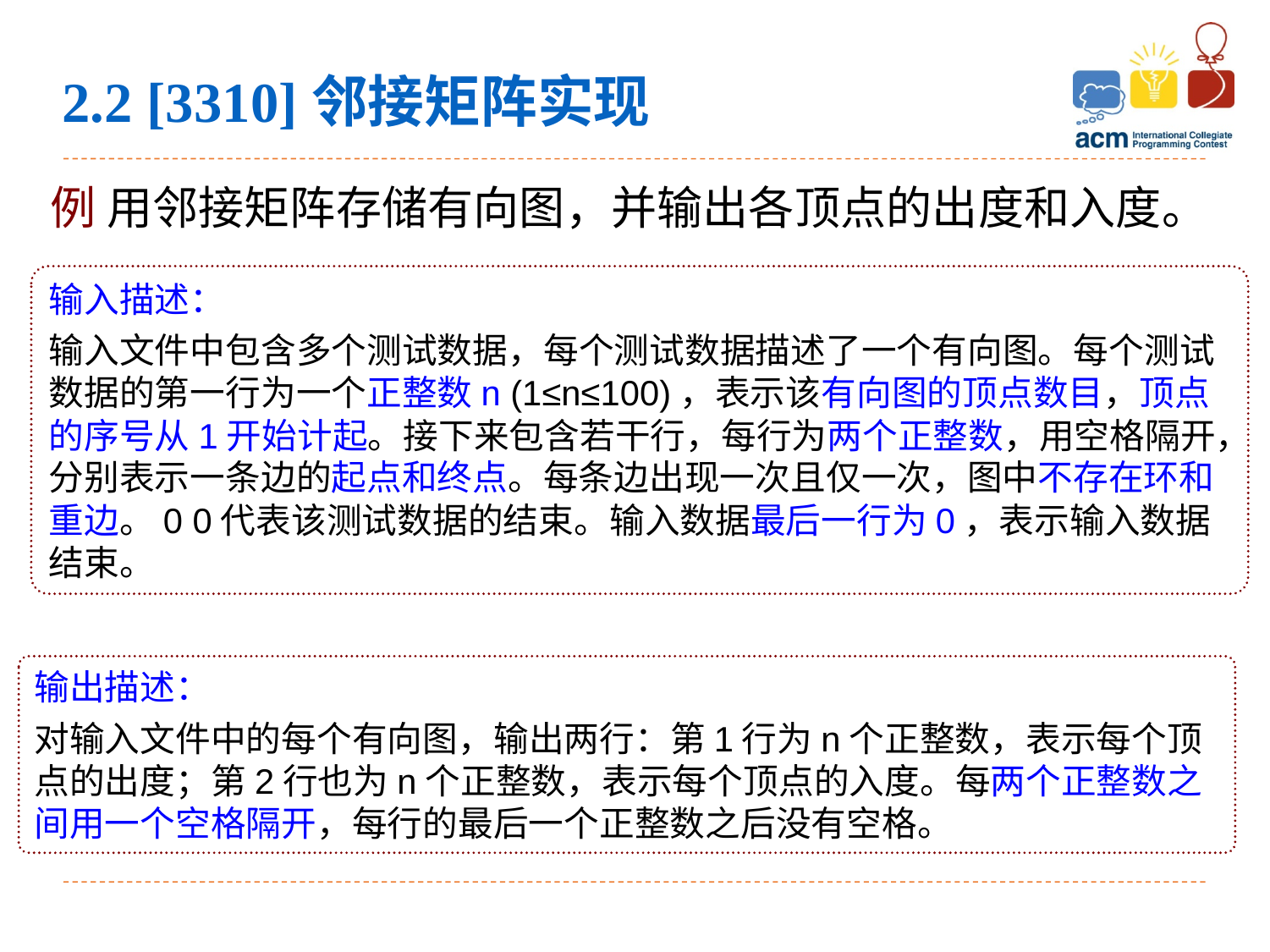

2.2 [3310]邻接矩阵实现
例 用邻接矩阵存储有向图，并输出各顶点的出度和入度。
输入描述：
输入文件中包含多个测试数据，每个测试数据描述了一个有向图。每个测试数据的第一行为一个正整数n (1≤n≤100)，表示该有向图的顶点数目，顶点的序号从1开始计起。接下来包含若干行，每行为两个正整数，用空格隔开，分别表示一条边的起点和终点。每条边出现一次且仅一次，图中不存在环和重边。0 0代表该测试数据的结束。输入数据最后一行为0，表示输入数据结束。
输出描述：
对输入文件中的每个有向图，输出两行：第1行为n个正整数，表示每个顶点的出度；第2行也为n个正整数，表示每个顶点的入度。每两个正整数之间用一个空格隔开，每行的最后一个正整数之后没有空格。